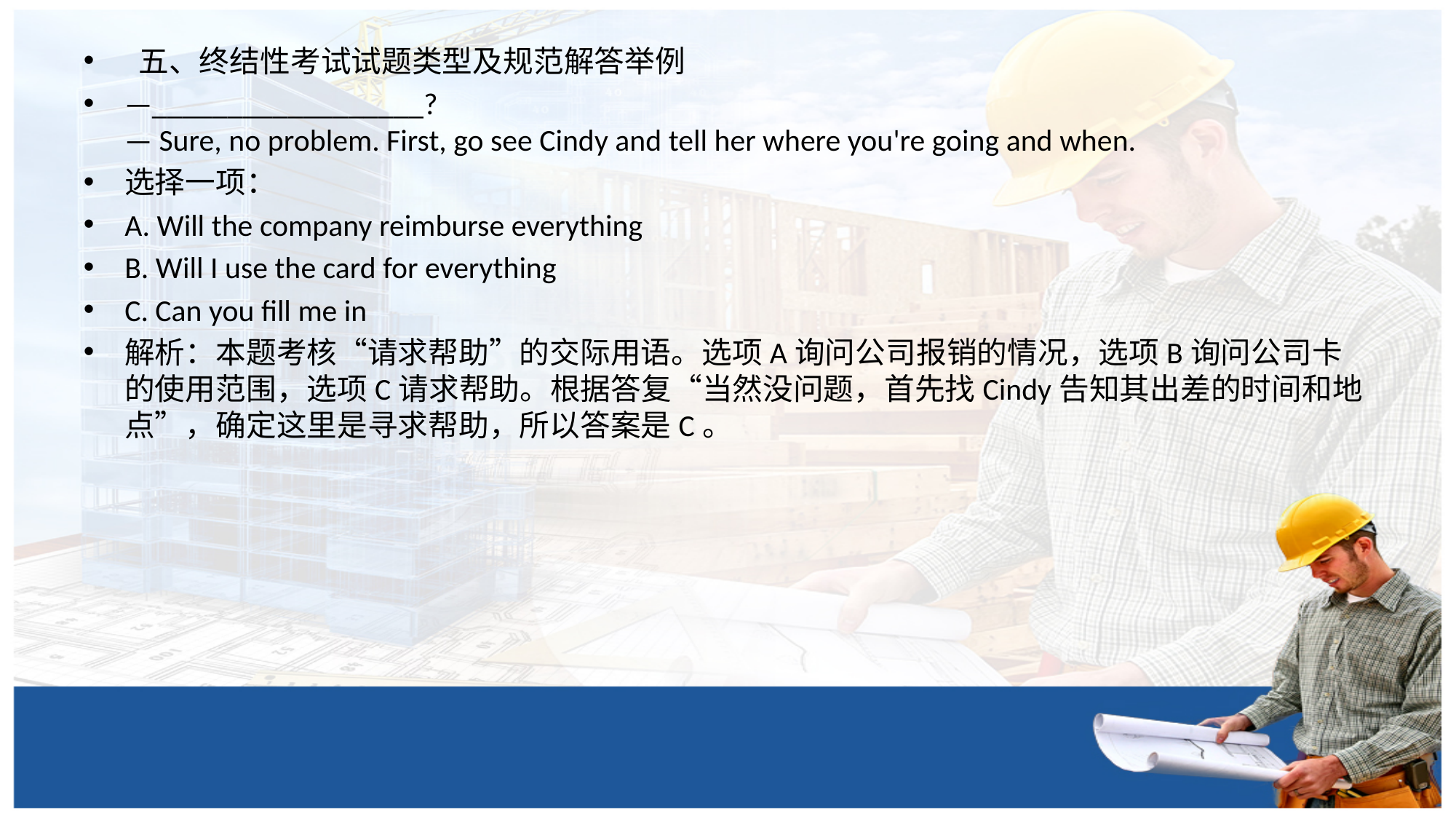

五、终结性考试试题类型及规范解答举例
—__________________?
— Sure, no problem. First, go see Cindy and tell her where you're going and when.
选择一项：
A. Will the company reimburse everything
B. Will I use the card for everything
C. Can you fill me in
解析：本题考核“请求帮助”的交际用语。选项A询问公司报销的情况，选项B询问公司卡的使用范围，选项C请求帮助。根据答复“当然没问题，首先找Cindy告知其出差的时间和地点”，确定这里是寻求帮助，所以答案是C。